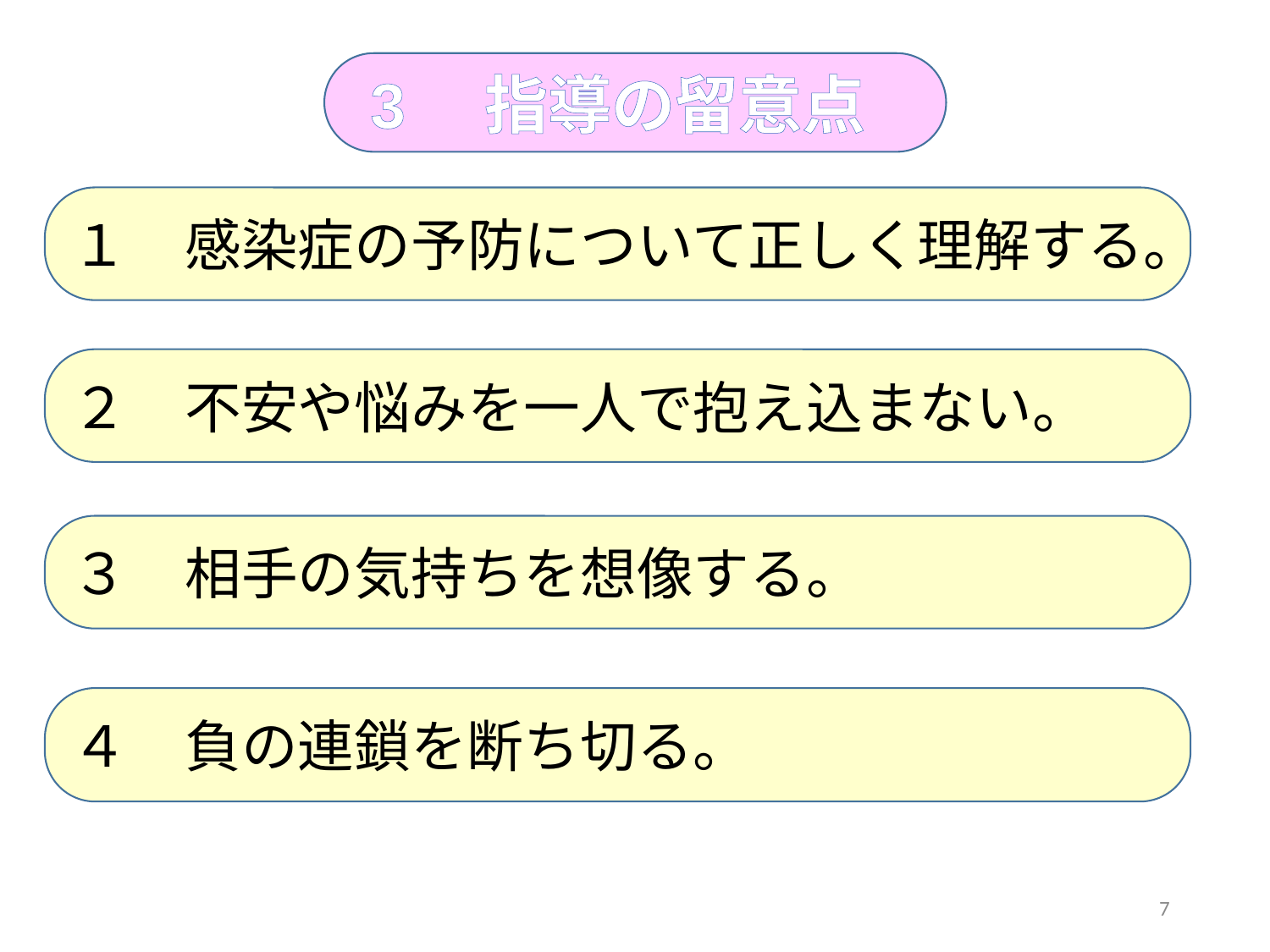

3　指導の留意点
１　感染症の予防について正しく理解する。
２　不安や悩みを一人で抱え込まない。
３　相手の気持ちを想像する。
４　負の連鎖を断ち切る。
7